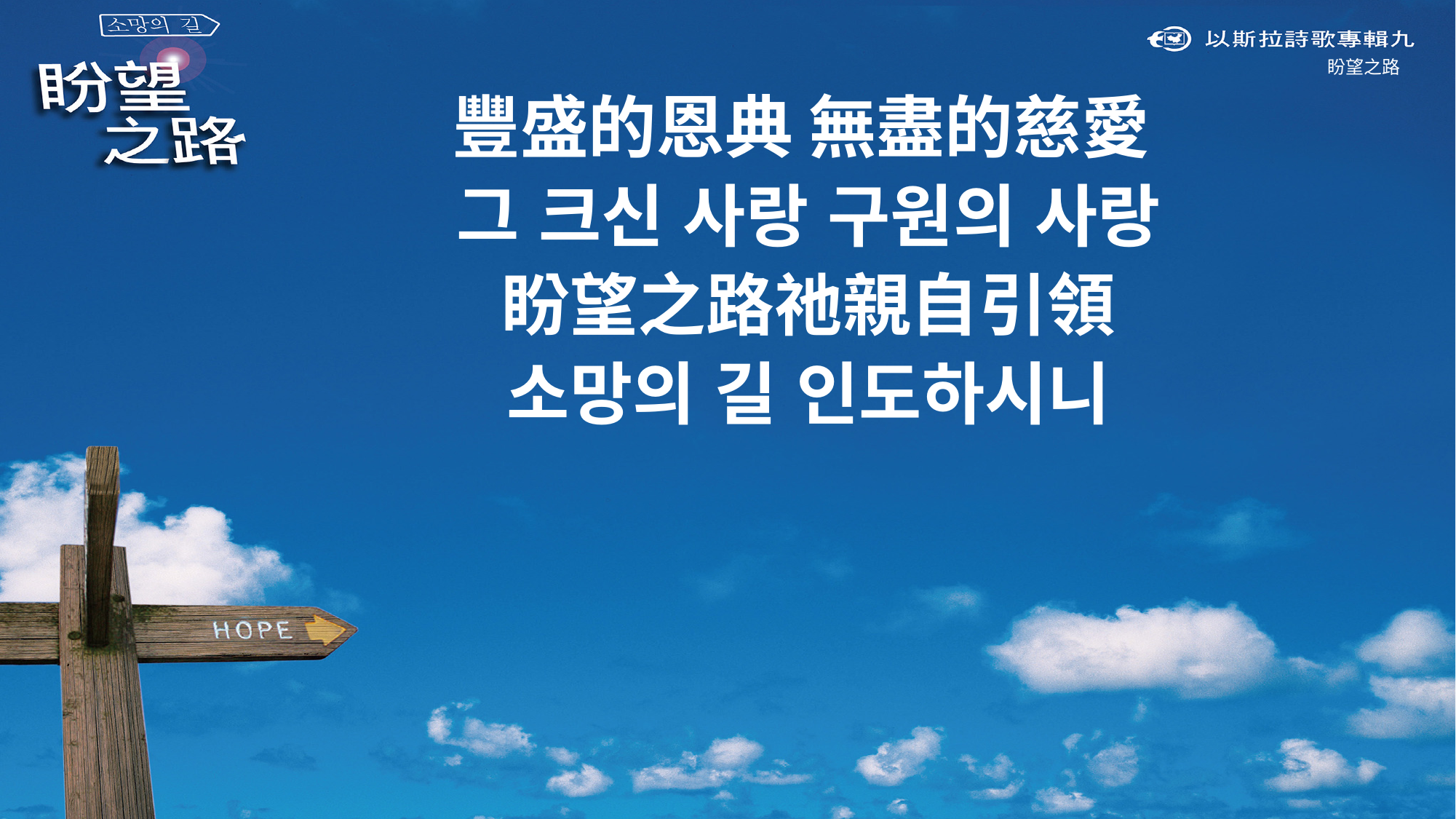

盼望之路
豐盛的恩典 無盡的慈愛
그 크신 사랑 구원의 사랑
盼望之路祂親自引領
소망의 길 인도하시니